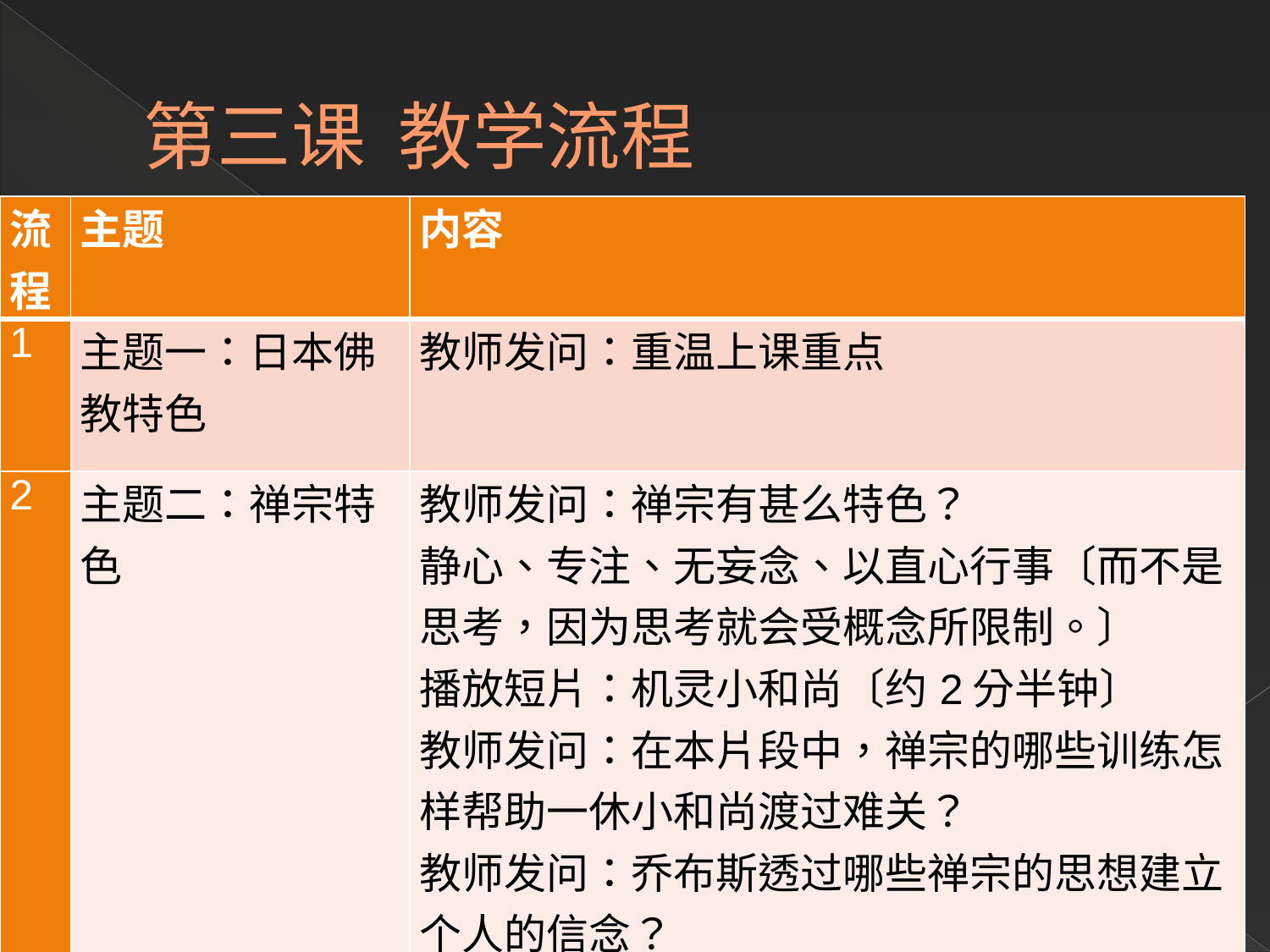

# 第三课  教学流程
| 流程 | 主题 | 内容 |
| --- | --- | --- |
| 1 | 主题一：日本佛教特色 | 教师发问：重温上课重点 |
| 2 | 主题二：禅宗特色 | 教师发问：禅宗有甚么特色？ 静心、专注、无妄念、以直心行事〔而不是思考，因为思考就会受概念所限制。〕 播放短片：机灵小和尚〔约2分半钟〕 教师发问：在本片段中，禅宗的哪些训练怎样帮助一休小和尚渡过难关？ 教师发问：乔布斯透过哪些禅宗的思想建立个人的信念？ |